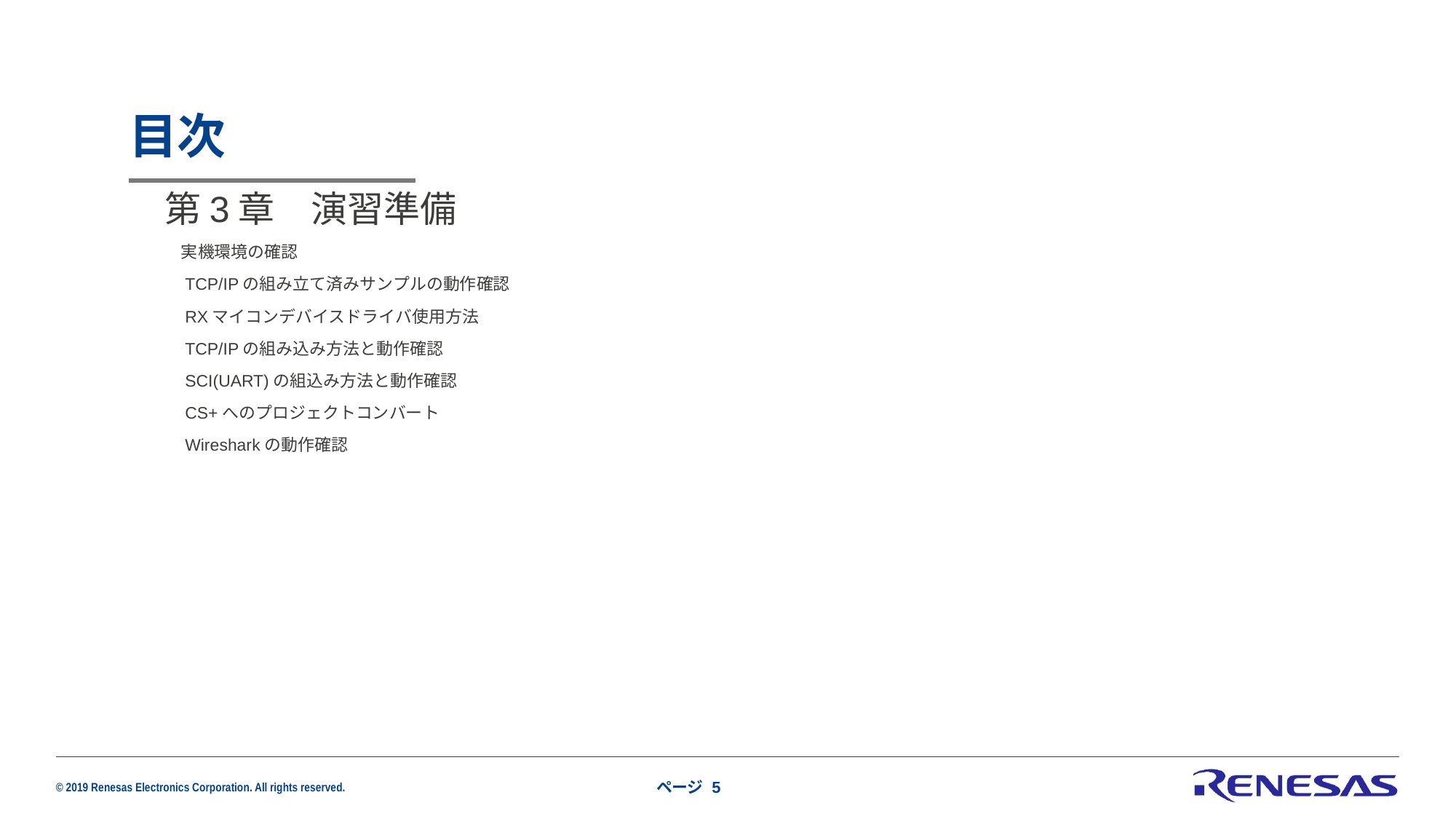

# 目次
第3章　演習準備
　実機環境の確認
　TCP/IPの組み立て済みサンプルの動作確認
　RXマイコンデバイスドライバ使用方法
　TCP/IPの組み込み方法と動作確認
　SCI(UART)の組込み方法と動作確認
　CS+へのプロジェクトコンバート
　Wiresharkの動作確認
ページ 5